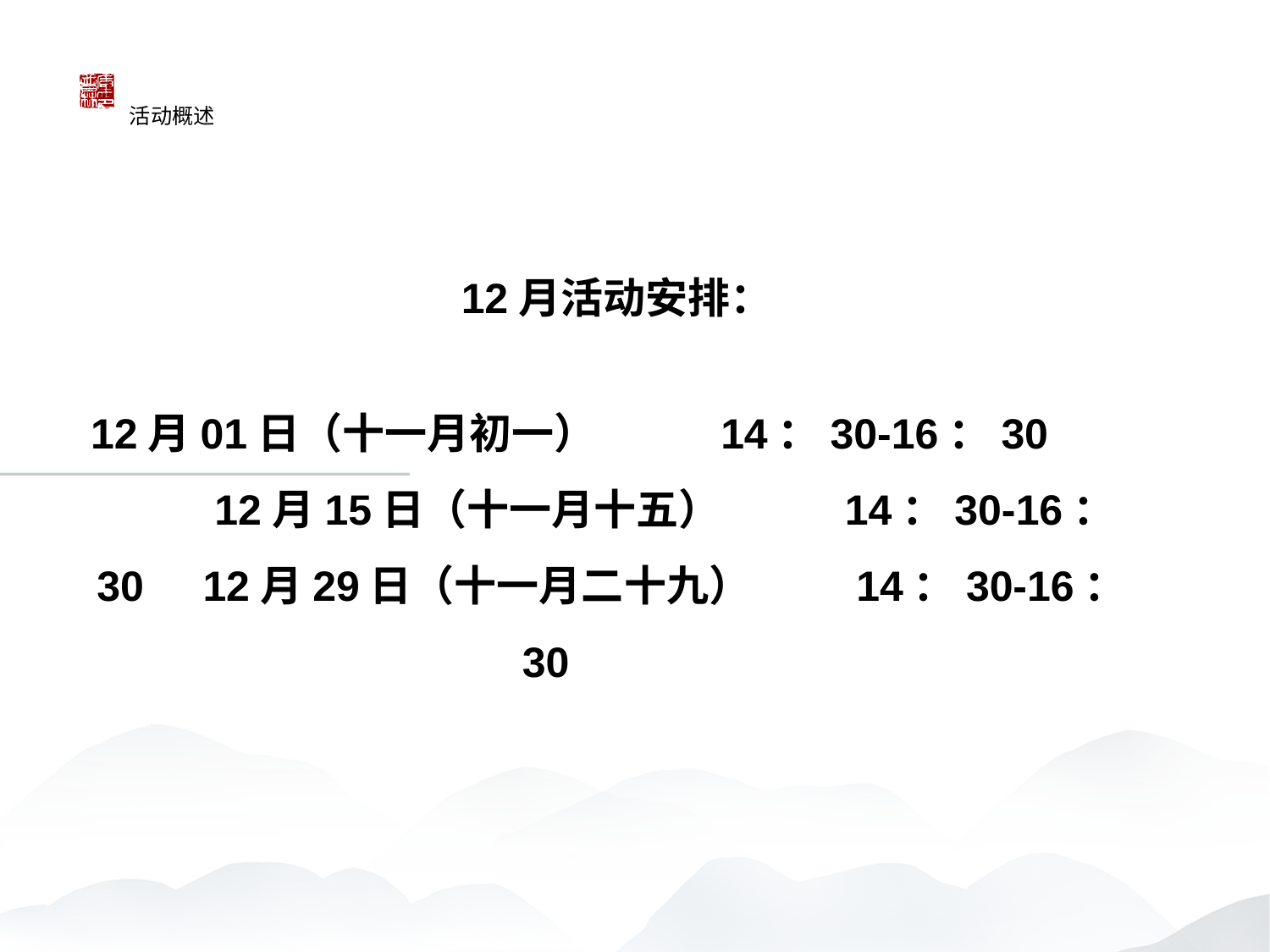

活动概述
12月活动安排：

12月01日（十一月初一）            14：30-16：30                  12月15日（十一月十五）            14：30-16：30     12月29日（十一月二十九）          14：30-16：30